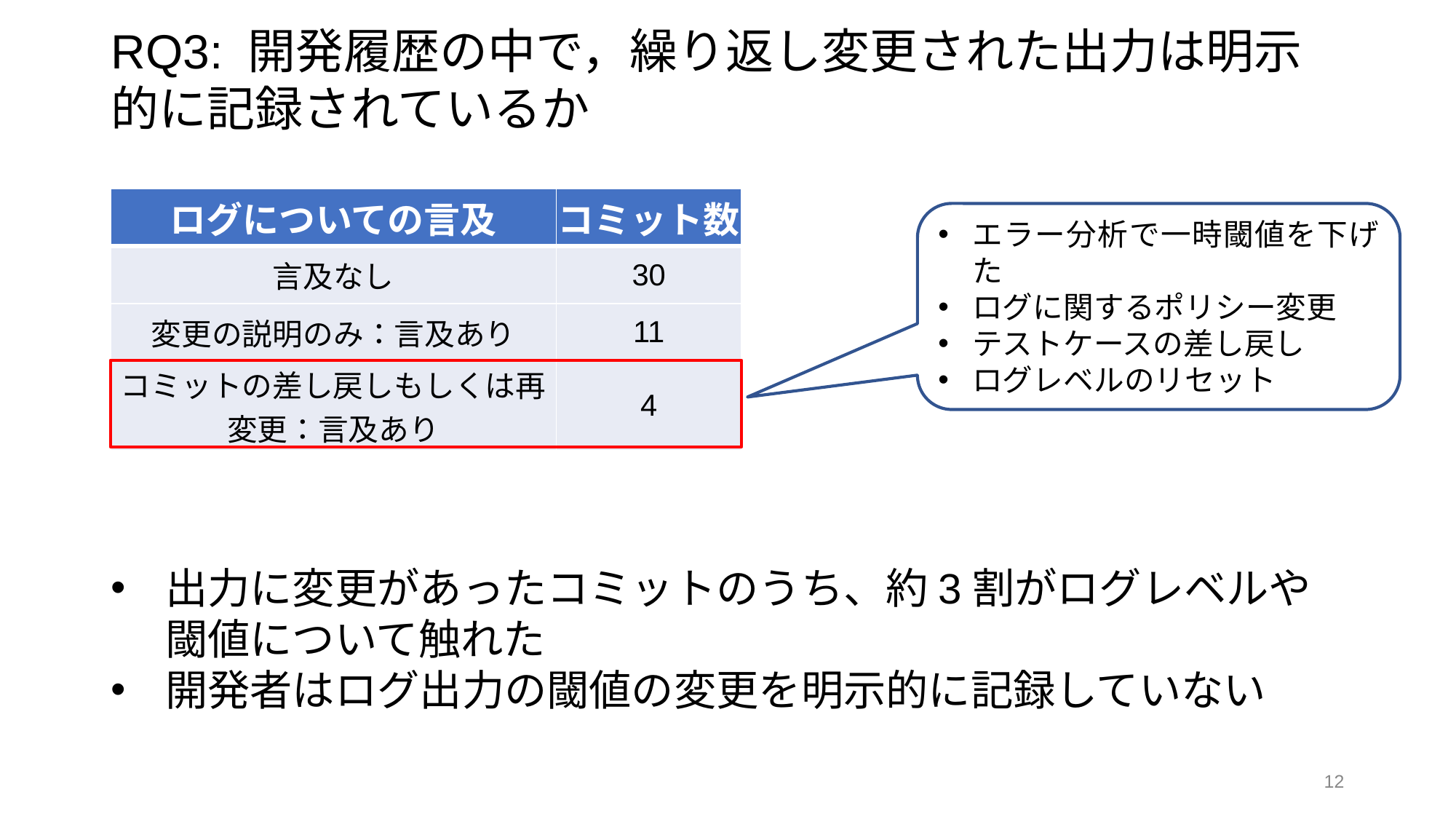

RQ3: 開発履歴の中で，繰り返し変更された出力は明示的に記録されているか
| ログについての言及 | コミット数 |
| --- | --- |
| 言及なし | 30 |
| 変更の説明のみ：言及あり | 11 |
| コミットの差し戻しもしくは再変更：言及あり | 4 |
エラー分析で一時閾値を下げた
ログに関するポリシー変更
テストケースの差し戻し
ログレベルのリセット

出力に変更があったコミットのうち、約3割がログレベルや閾値について触れた
開発者はログ出力の閾値の変更を明示的に記録していない
12